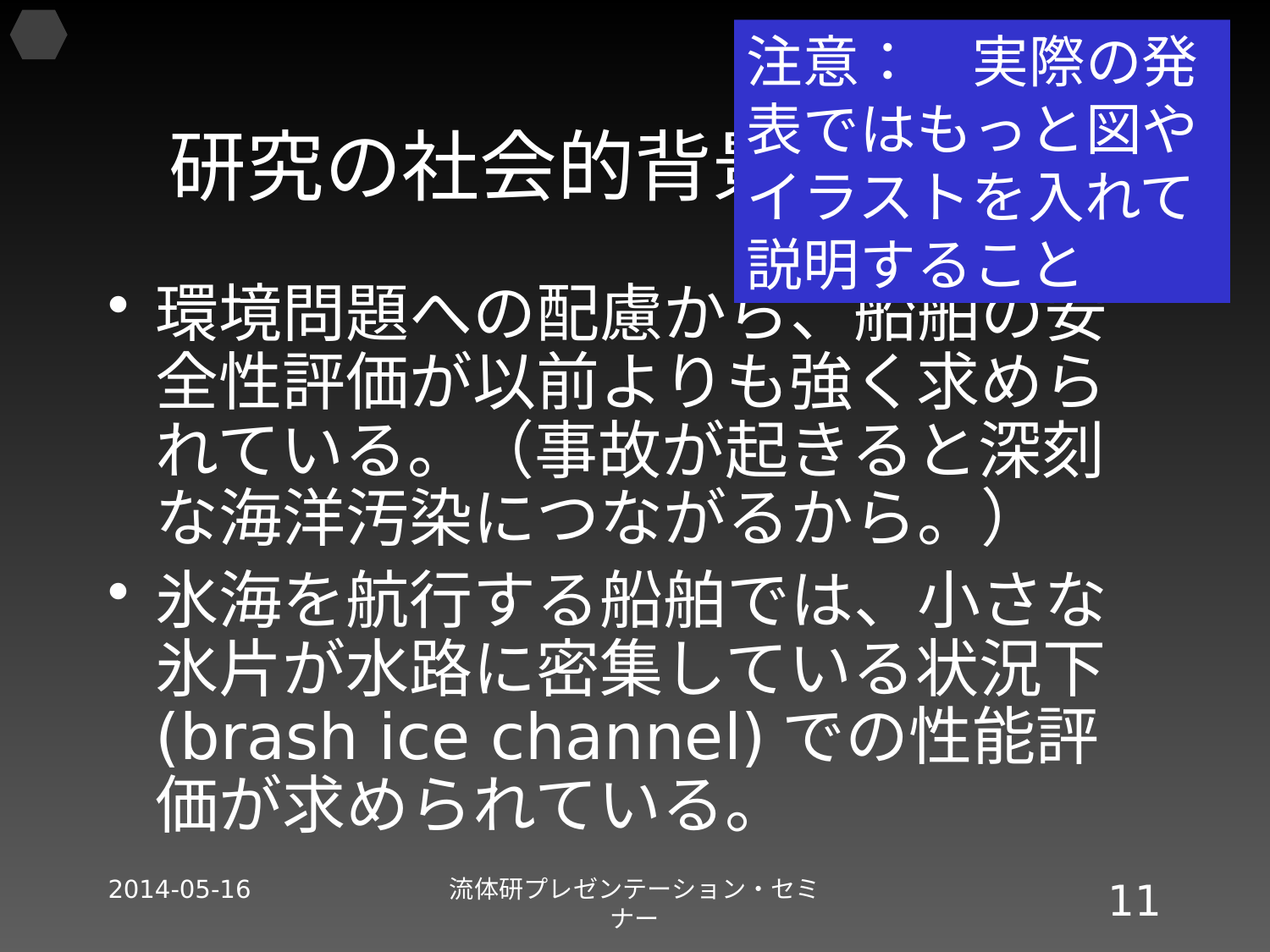

注意：　実際の発表ではもっと図やイラストを入れて説明すること
# 研究の社会的背景・具体例
環境問題への配慮から、船舶の安全性評価が以前よりも強く求められている。（事故が起きると深刻な海洋汚染につながるから。）
氷海を航行する船舶では、小さな氷片が水路に密集している状況下(brash ice channel)での性能評価が求められている。
2014-05-16
流体研プレゼンテーション・セミナー
11